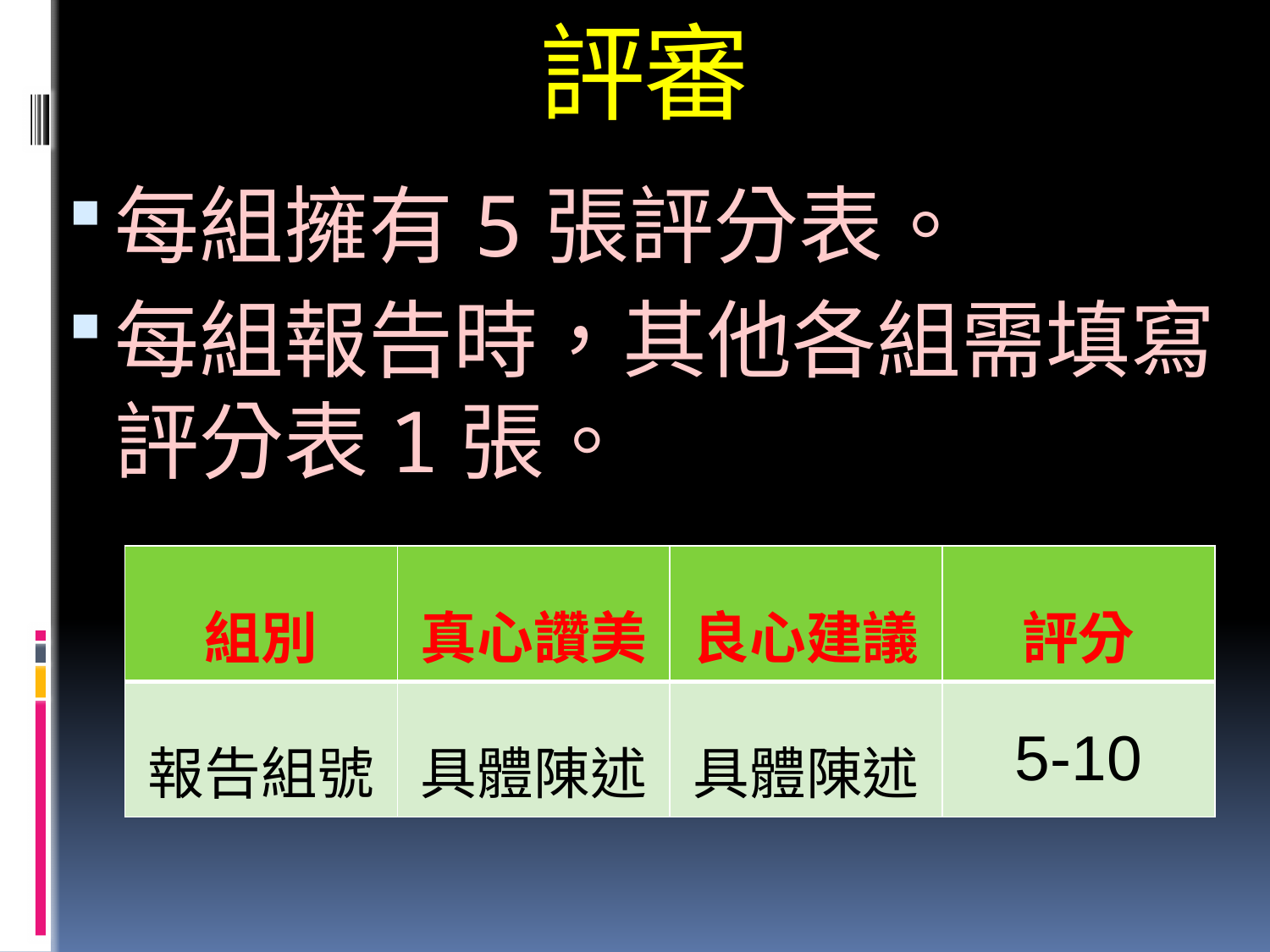

# 評審
每組擁有5張評分表。
每組報告時，其他各組需填寫評分表1張。

| 組別 | 真心讚美 | 良心建議 | 評分 |
| --- | --- | --- | --- |
| 報告組號 | 具體陳述 | 具體陳述 | 5-10 |